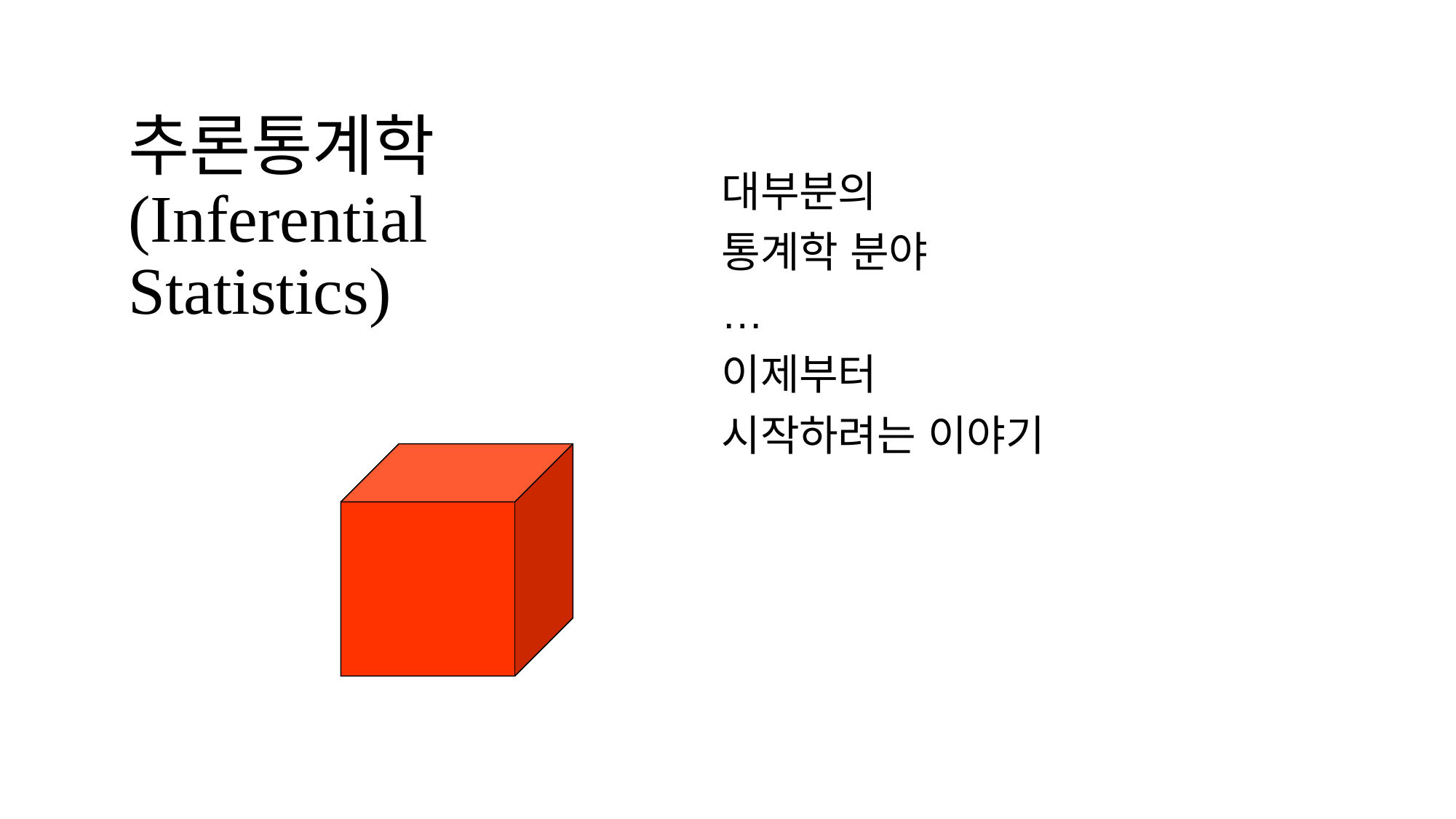

# 추론통계학 (Inferential Statistics)
대부분의
통계학 분야
…
이제부터
시작하려는 이야기